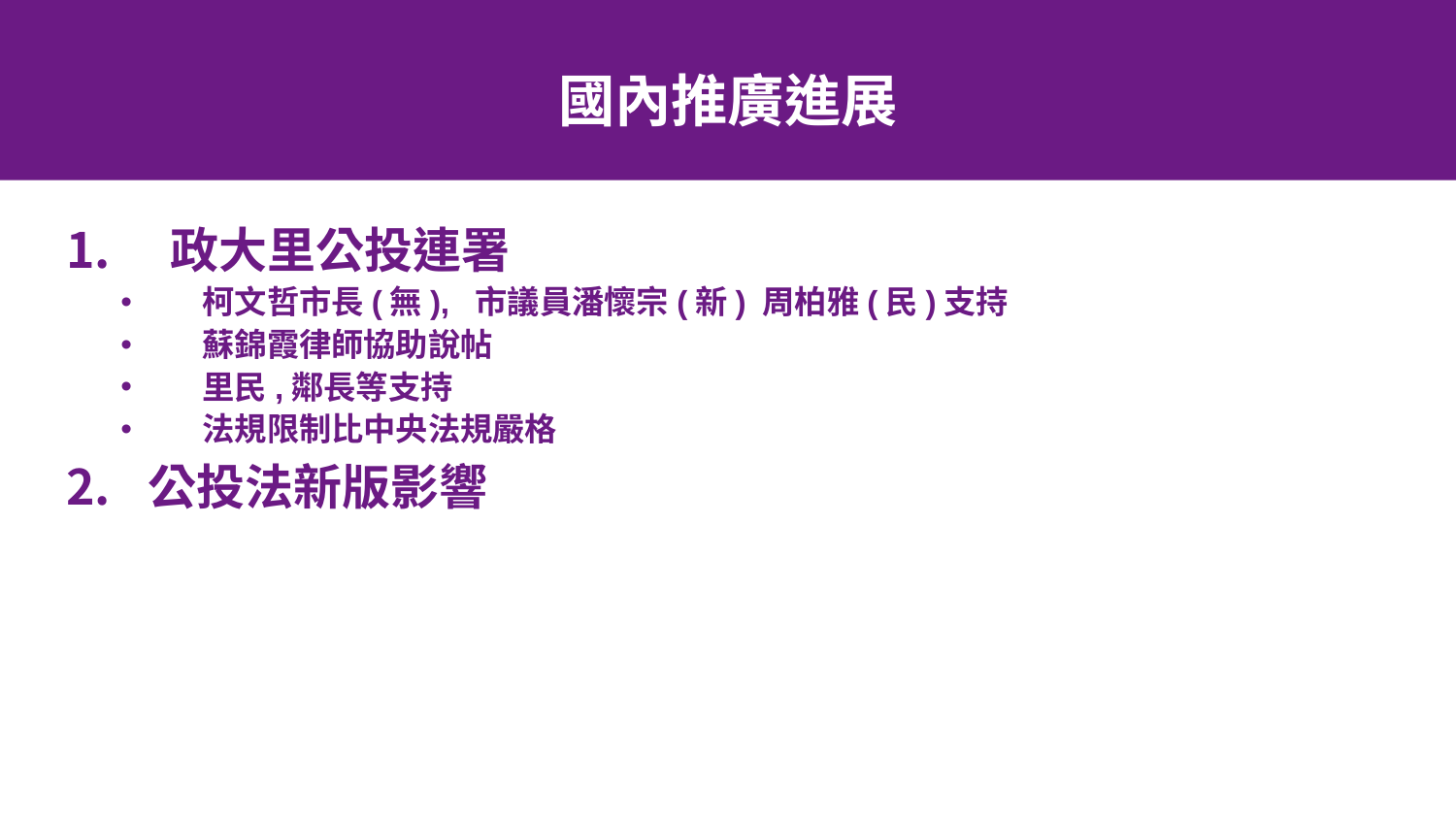

# 國內推廣進展
 政大里公投連署
柯文哲市長(無),  市議員潘懷宗(新) 周柏雅(民)支持
蘇錦霞律師協助說帖
里民,鄰長等支持
法規限制比中央法規嚴格
公投法新版影響